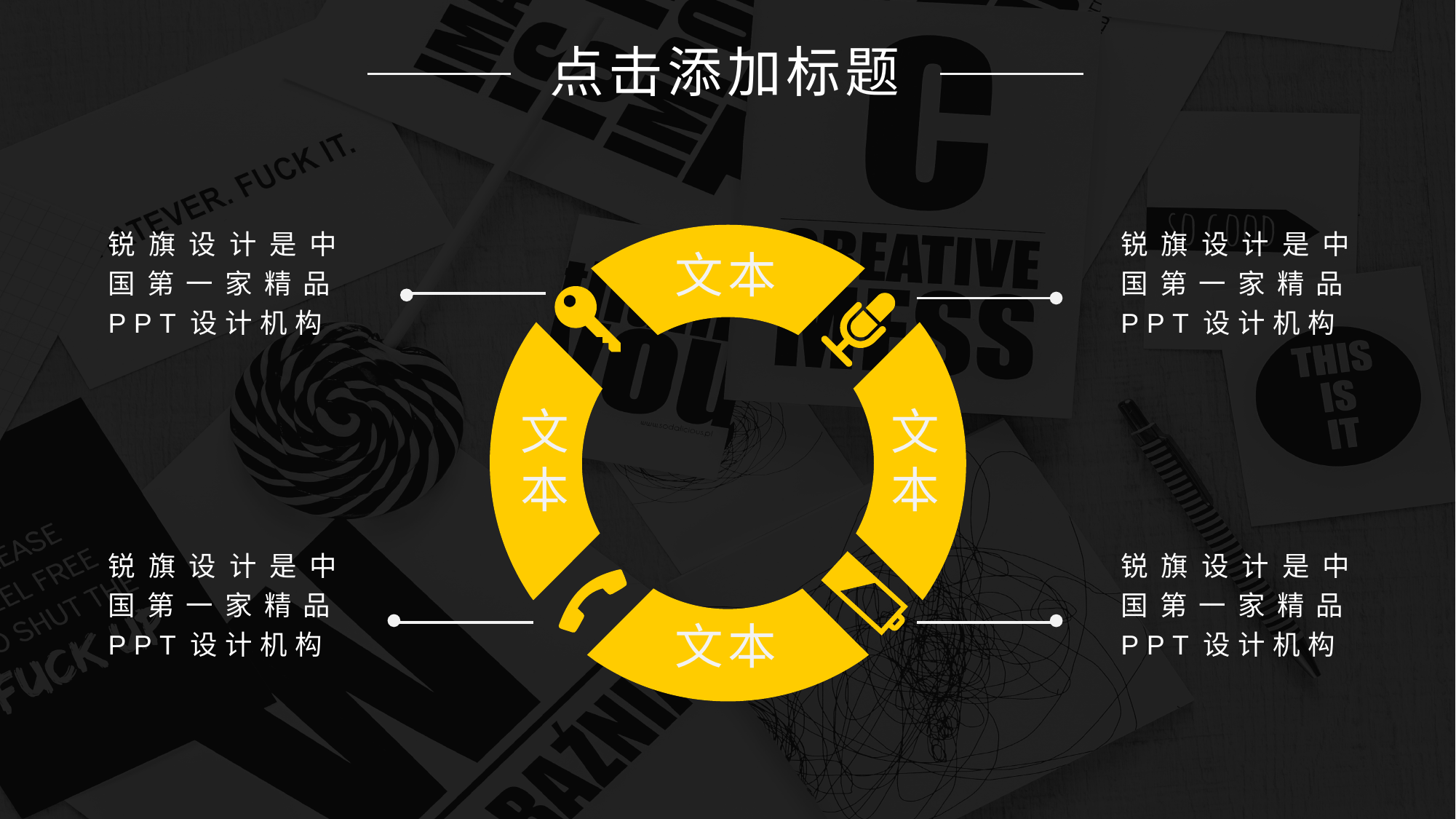

点击添加标题
锐旗设计是中国第一家精品PPT设计机构
锐旗设计是中国第一家精品PPT设计机构

文本

文本
文本

文本

锐旗设计是中国第一家精品PPT设计机构
锐旗设计是中国第一家精品PPT设计机构